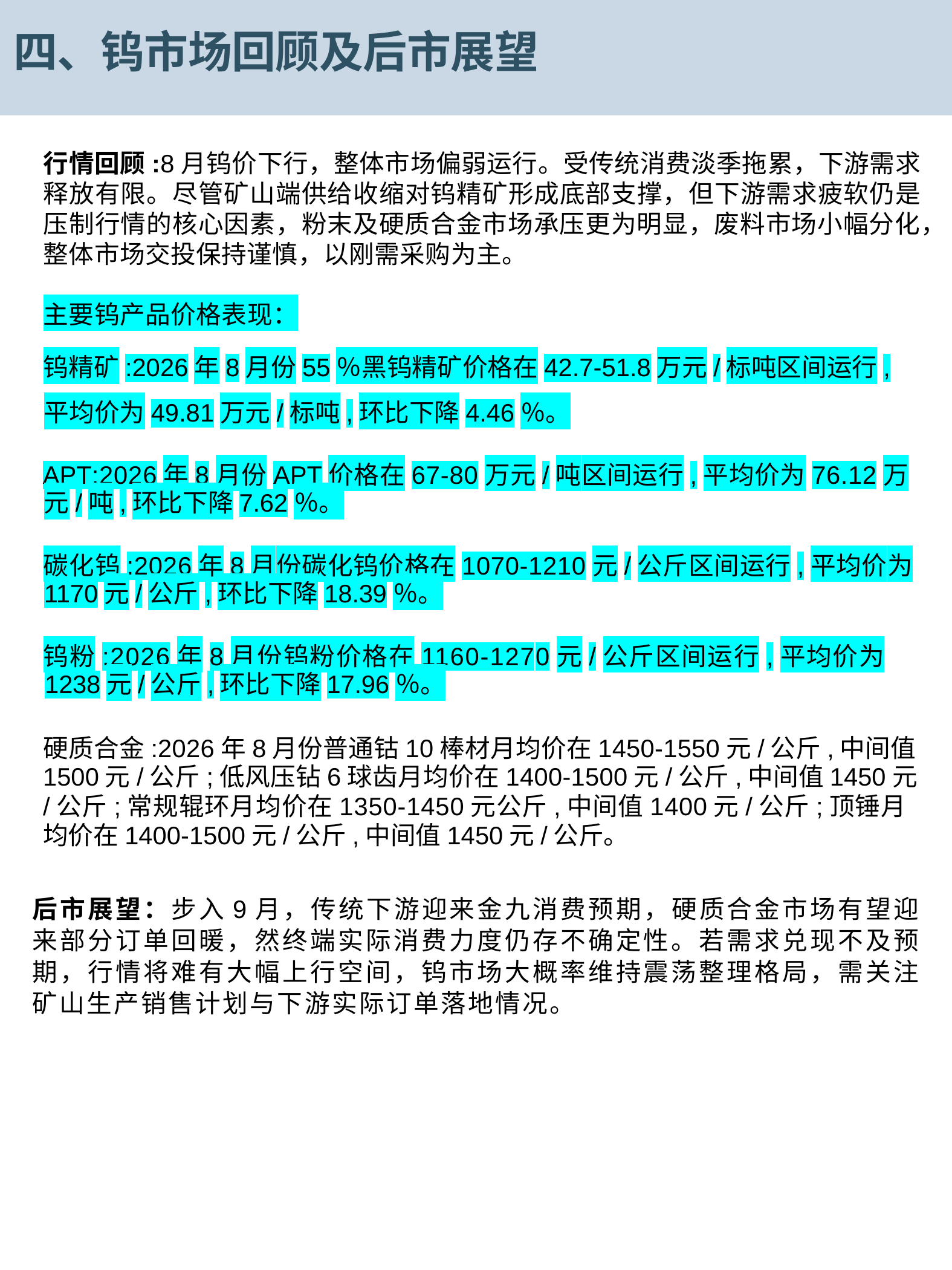

四、钨市场回顾及后市展望

行情回顾:8月钨价下行，整体市场偏弱运行。受传统消费淡季拖累，下游需求释放有限。尽管矿山端供给收缩对钨精矿形成底部支撑，但下游需求疲软仍是压制行情的核心因素，粉末及硬质合金市场承压更为明显，废料市场小幅分化，整体市场交投保持谨慎，以刚需采购为主。

主要钨产品价格表现：
钨精矿:2026年8月份55％黑钨精矿价格在42.7-51.8万元/标吨区间运行,平均价为49.81万元/标吨,环比下降4.46％。

APT:2026年8月份APT价格在67-80万元/吨区间运行,平均价为76.12万元/吨,环比下降7.62％。

碳化钨:2026年8月份碳化钨价格在1070-1210元/公斤区间运行,平均价为1170元/公斤,环比下降18.39％。

钨粉:2026年8月份钨粉价格在1160-1270元/公斤区间运行,平均价为1238元/公斤,环比下降17.96％。

硬质合金:2026年8月份普通钴10棒材月均价在1450-1550元/公斤,中间值1500元/公斤;低风压钻6球齿月均价在1400-1500元/公斤,中间值1450元/公斤;常规辊环月均价在1350-1450元公斤,中间值1400元/公斤;顶锤月均价在1400-1500元/公斤,中间值1450元/公斤。

后市展望：步入9月，传统下游迎来金九消费预期，硬质合金市场有望迎来部分订单回暖，然终端实际消费力度仍存不确定性。若需求兑现不及预期，行情将难有大幅上行空间，钨市场大概率维持震荡整理格局，需关注矿山生产销售计划与下游实际订单落地情况。